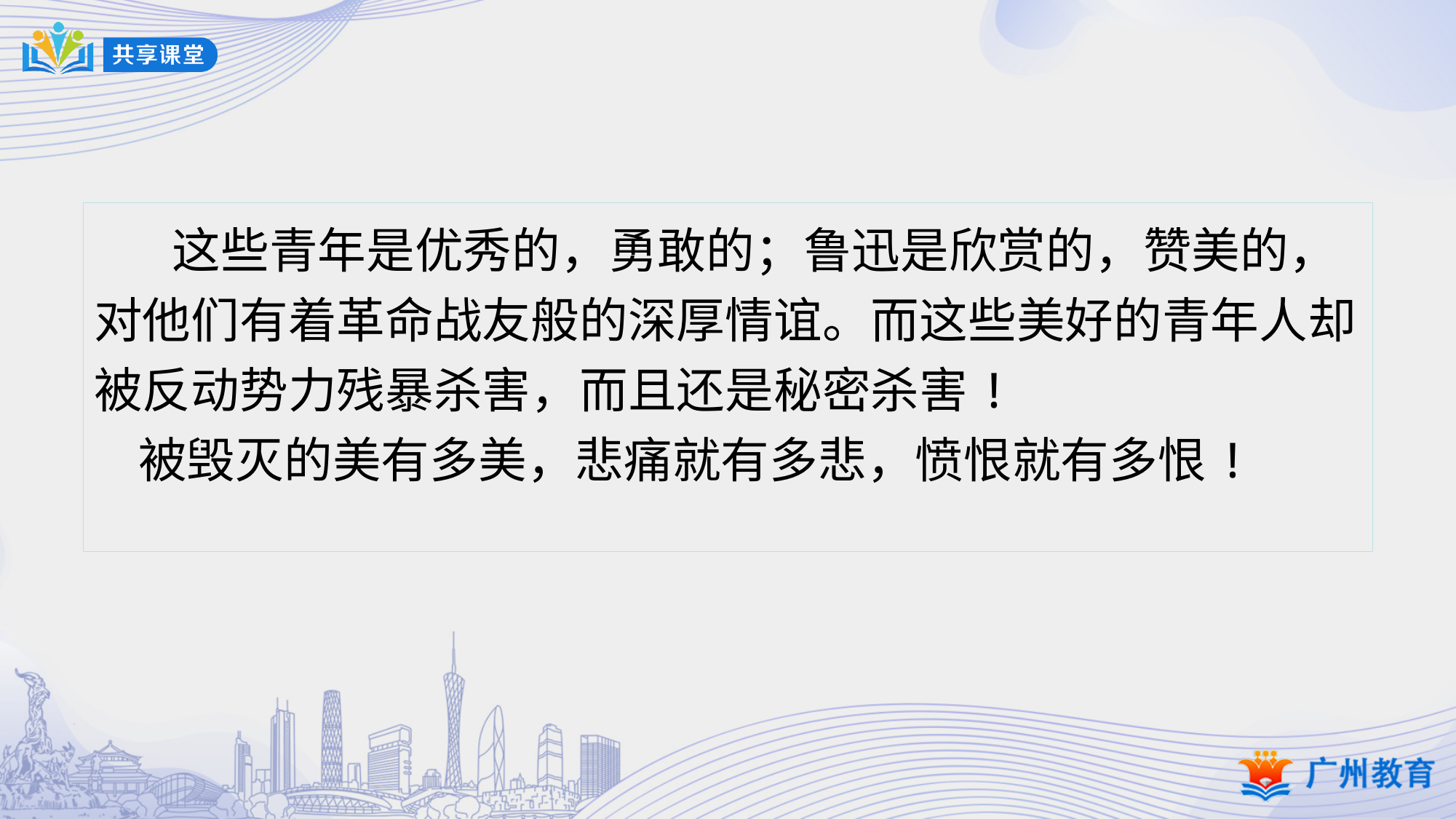

这些青年是优秀的，勇敢的；鲁迅是欣赏的，赞美的，对他们有着革命战友般的深厚情谊。而这些美好的青年人却被反动势力残暴杀害，而且还是秘密杀害!
   被毁灭的美有多美，悲痛就有多悲，愤恨就有多恨!